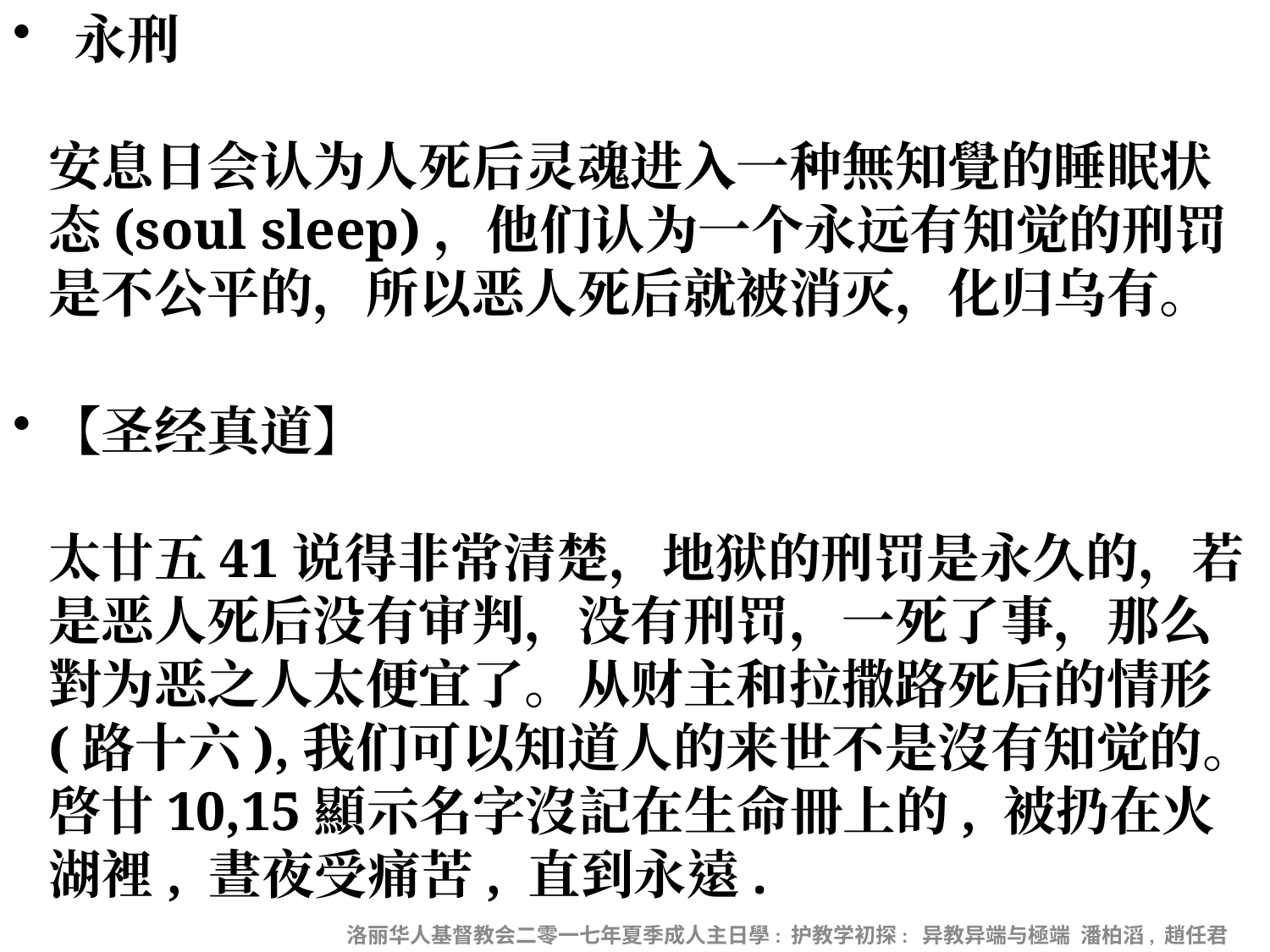

永刑
安息日会认为人死后灵魂进入一种無知覺的睡眠状态(soul sleep)，他们认为一个永远有知觉的刑罚是不公平的，所以恶人死后就被消灭，化归乌有。
【圣经真道】
太廿五41说得非常清楚，地狱的刑罚是永久的，若是恶人死后没有审判，没有刑罚，一死了事，那么對为恶之人太便宜了。从财主和拉撒路死后的情形 (路十六),我们可以知道人的来世不是沒有知觉的。啓廿10,15顯示名字沒記在生命冊上的, 被扔在火湖裡, 晝夜受痛苦, 直到永遠.
洛丽华人基督教会二零一七年夏季成人主日學: 护教学初探:  异教异端与極端  潘柏滔, 趙任君